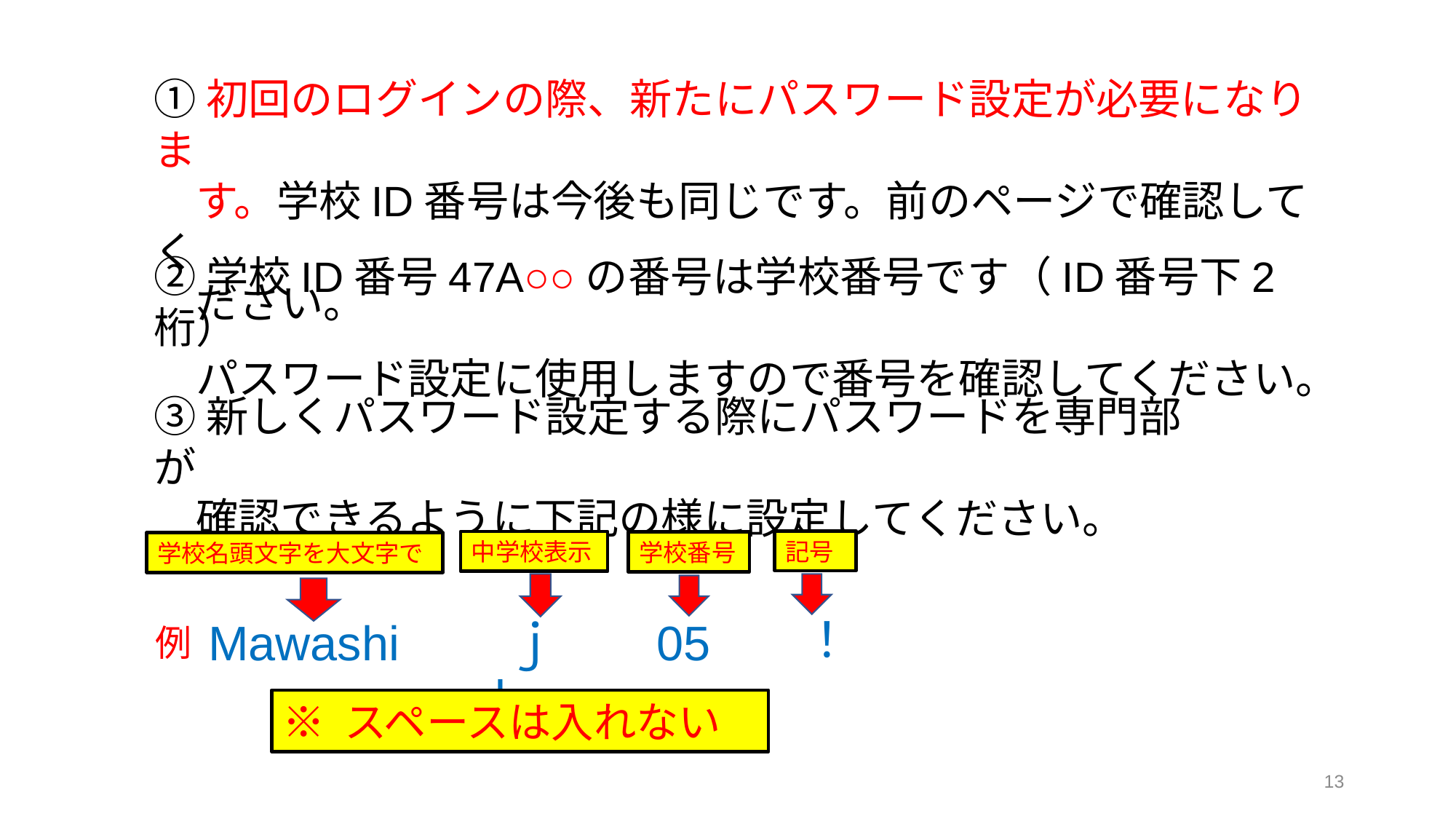

①初回のログインの際、新たにパスワード設定が必要になりま
　す。学校ID番号は今後も同じです。前のページで確認してく
　ださい。
②学校ID番号47A○○の番号は学校番号です（ID番号下2桁）
　パスワード設定に使用しますので番号を確認してください。
③新しくパスワード設定する際にパスワードを専門部が
　確認できるように下記の様に設定してください。
記号
中学校表示
学校番号
学校名頭文字を大文字で

！
 ｊｈｓ
05
Mawashi
例
※ スペースは入れない
13